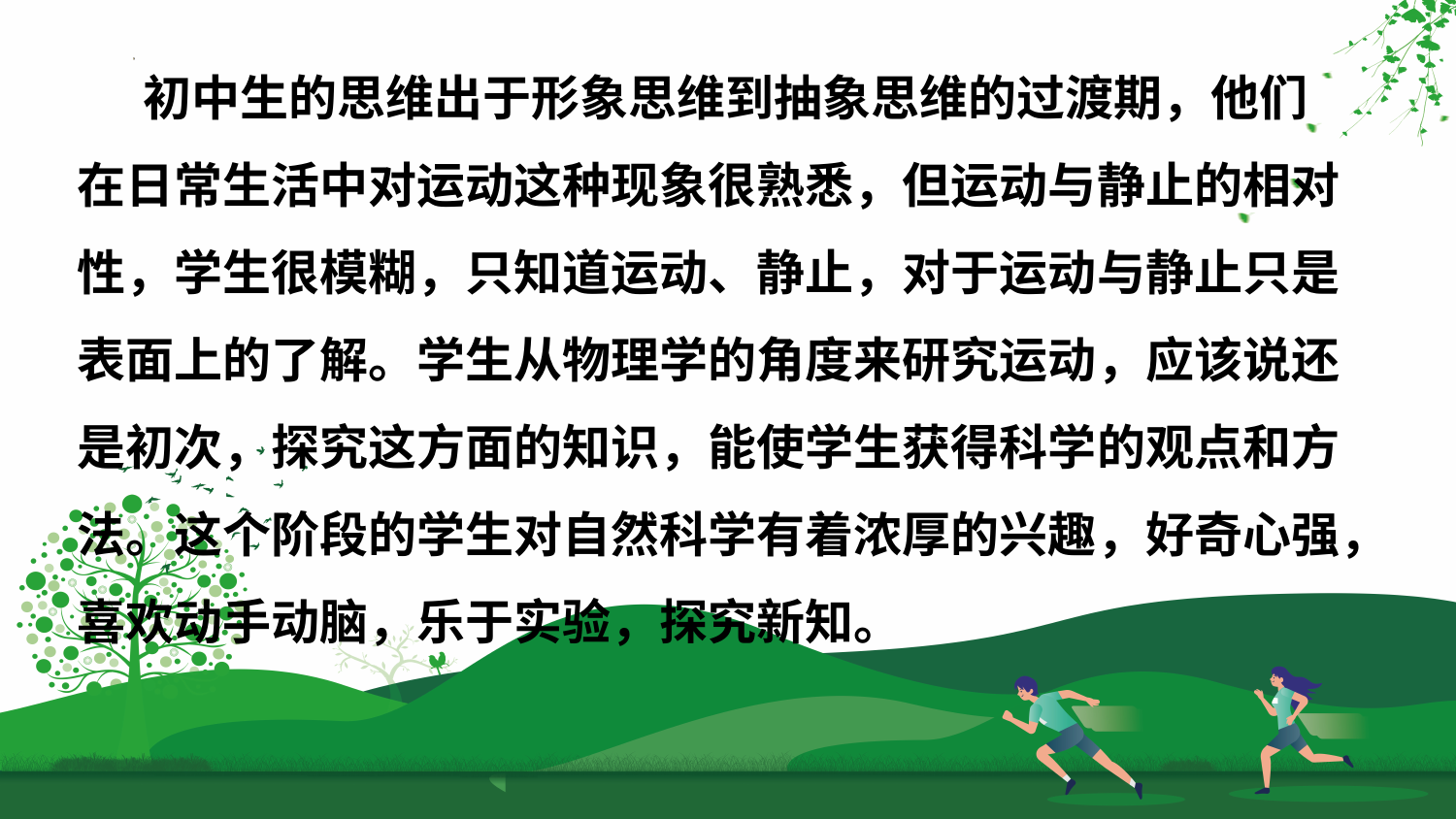

初中生的思维出于形象思维到抽象思维的过渡期，他们在日常生活中对运动这种现象很熟悉，但运动与静止的相对性，学生很模糊，只知道运动、静止，对于运动与静止只是表面上的了解。学生从物理学的角度来研究运动，应该说还是初次，探究这方面的知识，能使学生获得科学的观点和方法。这个阶段的学生对自然科学有着浓厚的兴趣，好奇心强，喜欢动手动脑，乐于实验，探究新知。